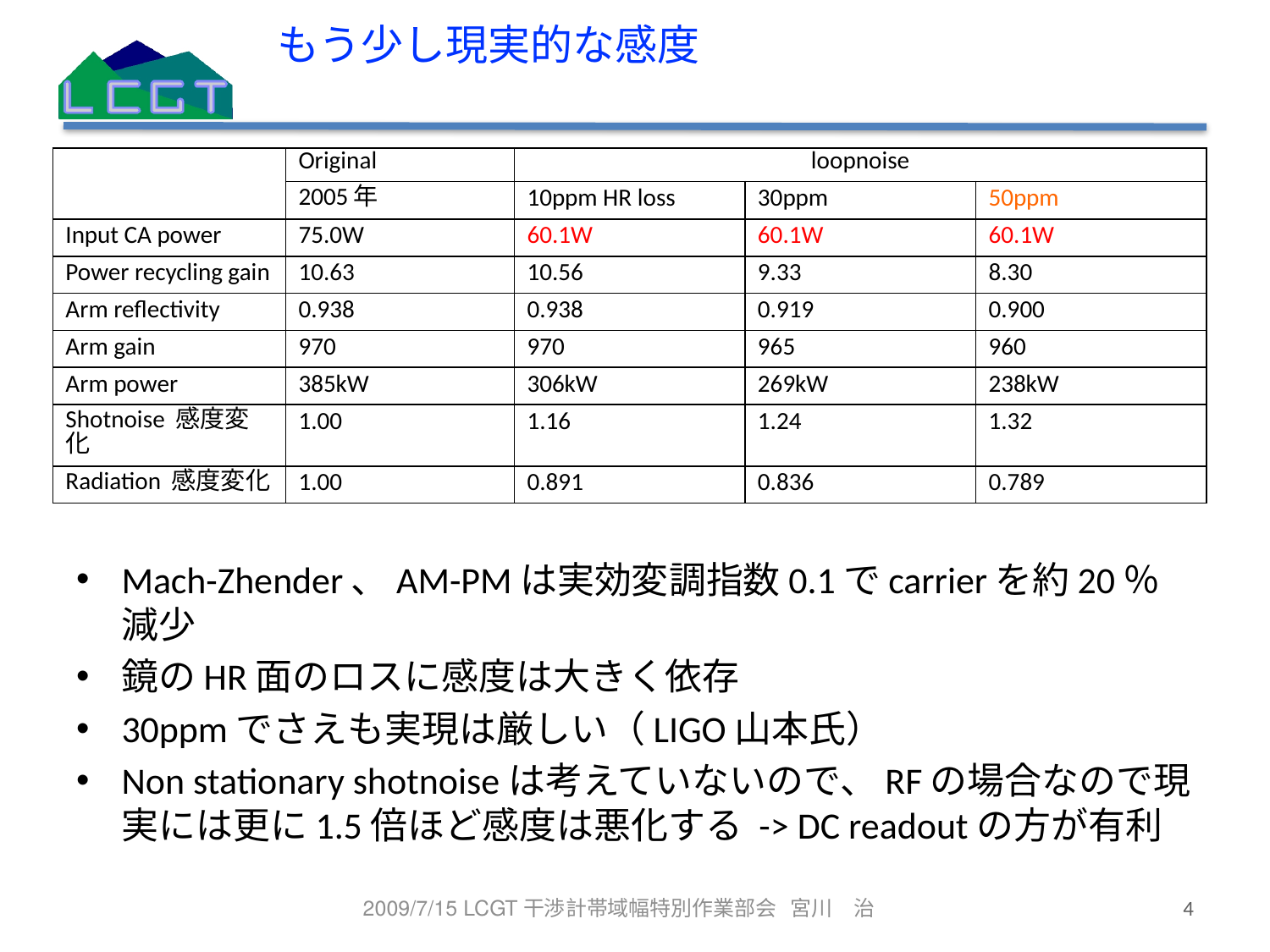

# もう少し現実的な感度
|  | Original | loopnoise |  |  |
| --- | --- | --- | --- | --- |
|  | 2005年 | 10ppm HR loss | 30ppm | 50ppm |
| Input CA power | 75.0W | 60.1W | 60.1W | 60.1W |
| Power recycling gain | 10.63 | 10.56 | 9.33 | 8.30 |
| Arm reflectivity | 0.938 | 0.938 | 0.919 | 0.900 |
| Arm gain | 970 | 970 | 965 | 960 |
| Arm power | 385kW | 306kW | 269kW | 238kW |
| Shotnoise 感度変化 | 1.00 | 1.16 | 1.24 | 1.32 |
| Radiation 感度変化 | 1.00 | 0.891 | 0.836 | 0.789 |
Mach-Zhender、AM-PMは実効変調指数0.1でcarrierを約20％減少
鏡のHR面のロスに感度は大きく依存
30ppmでさえも実現は厳しい（LIGO山本氏）
Non stationary shotnoiseは考えていないので、RFの場合なので現実には更に1.5倍ほど感度は悪化する -> DC readoutの方が有利
2009/7/15 LCGT干渉計帯域幅特別作業部会  宮川　治
4